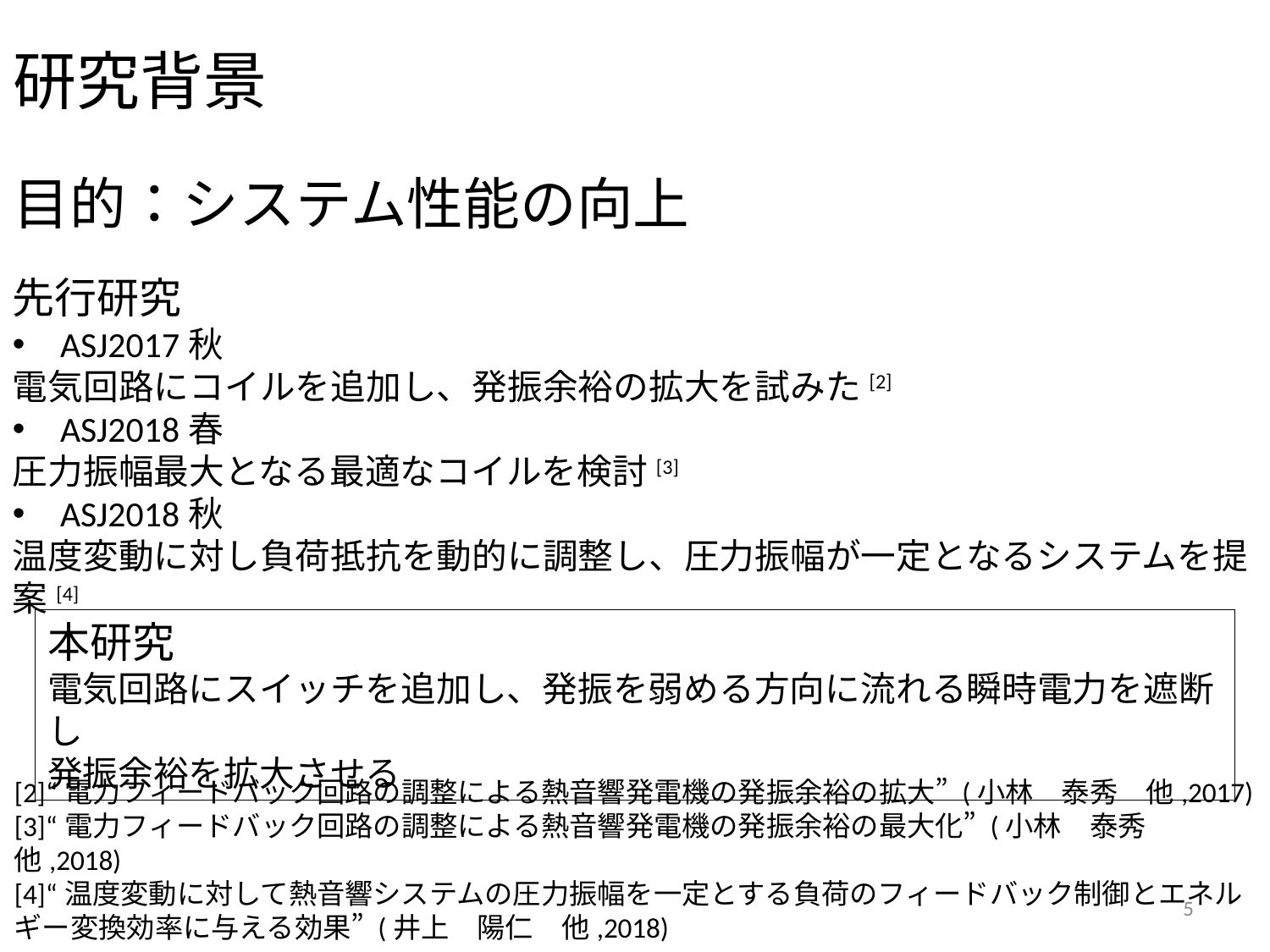

# 研究背景
目的：システム性能の向上
先行研究
ASJ2017秋
電気回路にコイルを追加し、発振余裕の拡大を試みた[2]
ASJ2018春
圧力振幅最大となる最適なコイルを検討[3]
ASJ2018秋
温度変動に対し負荷抵抗を動的に調整し、圧力振幅が一定となるシステムを提案[4]
本研究
電気回路にスイッチを追加し、発振を弱める方向に流れる瞬時電力を遮断し
発振余裕を拡大させる
[2]“電力フィードバック回路の調整による熱音響発電機の発振余裕の拡大” (小林　泰秀　他,2017)
[3]“電力フィードバック回路の調整による熱音響発電機の発振余裕の最大化” (小林　泰秀　他,2018)
[4]“温度変動に対して熱音響システムの圧力振幅を一定とする負荷のフィードバック制御とエネルギー変換効率に与える効果” (井上　陽仁　他,2018)

5